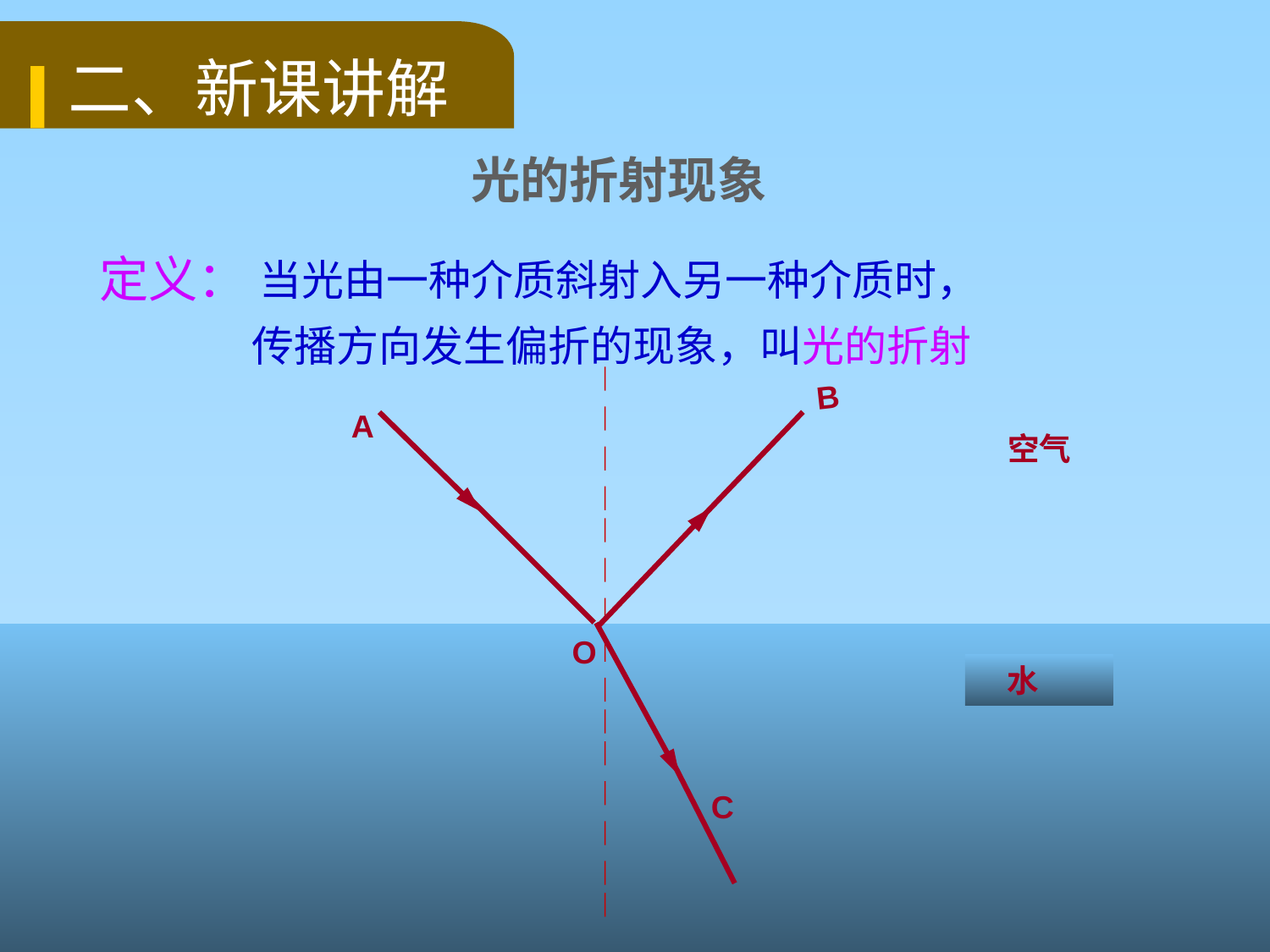

二、新课讲解

光的折射现象
定义：
当光由一种介质斜射入另一种介质时，
传播方向发生偏折的现象，叫光的折射

B

C

A

O
空气

   水